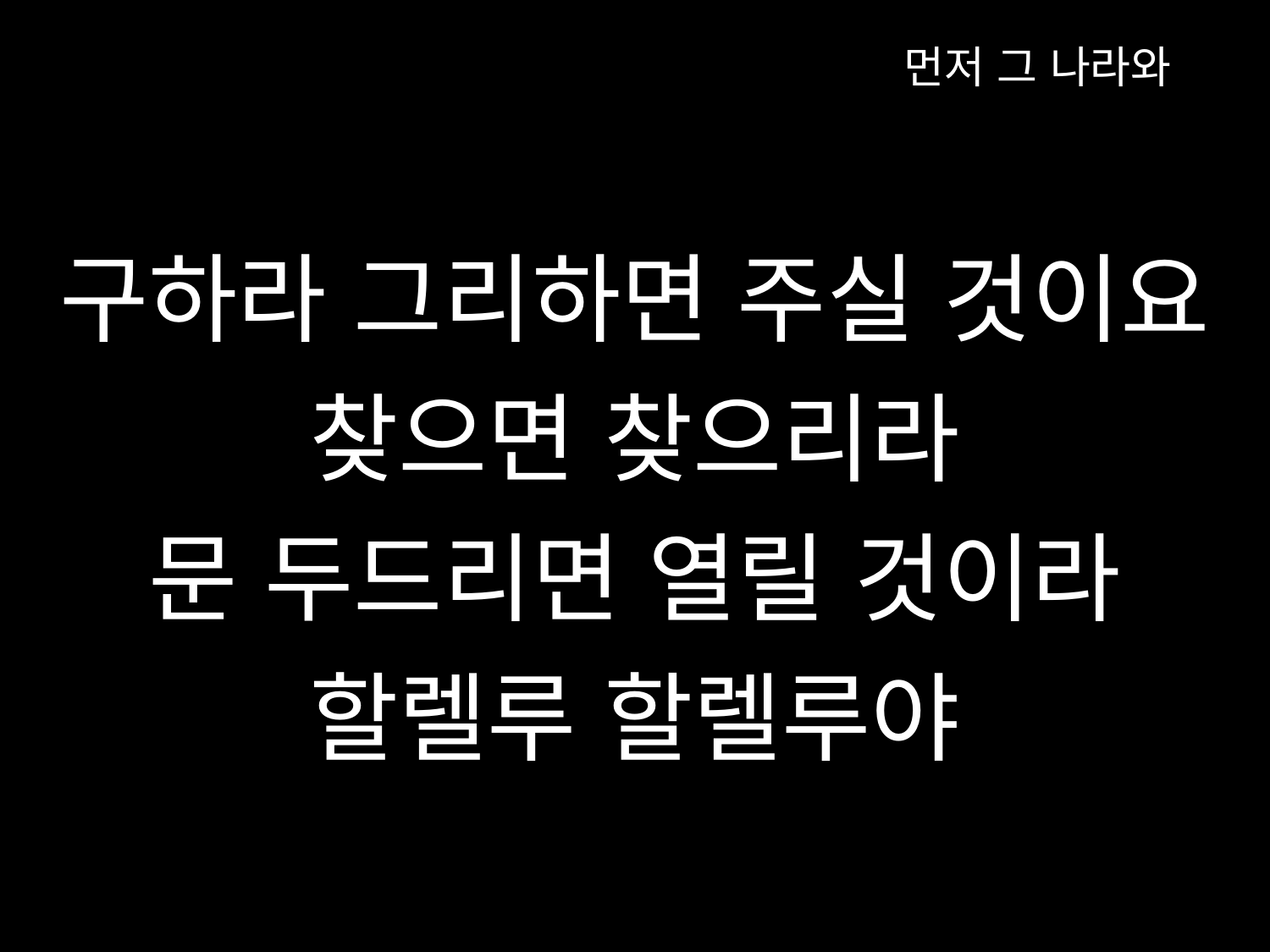

먼저 그 나라와
구하라 그리하면 주실 것이요
찾으면 찾으리라
문 두드리면 열릴 것이라
할렐루 할렐루야